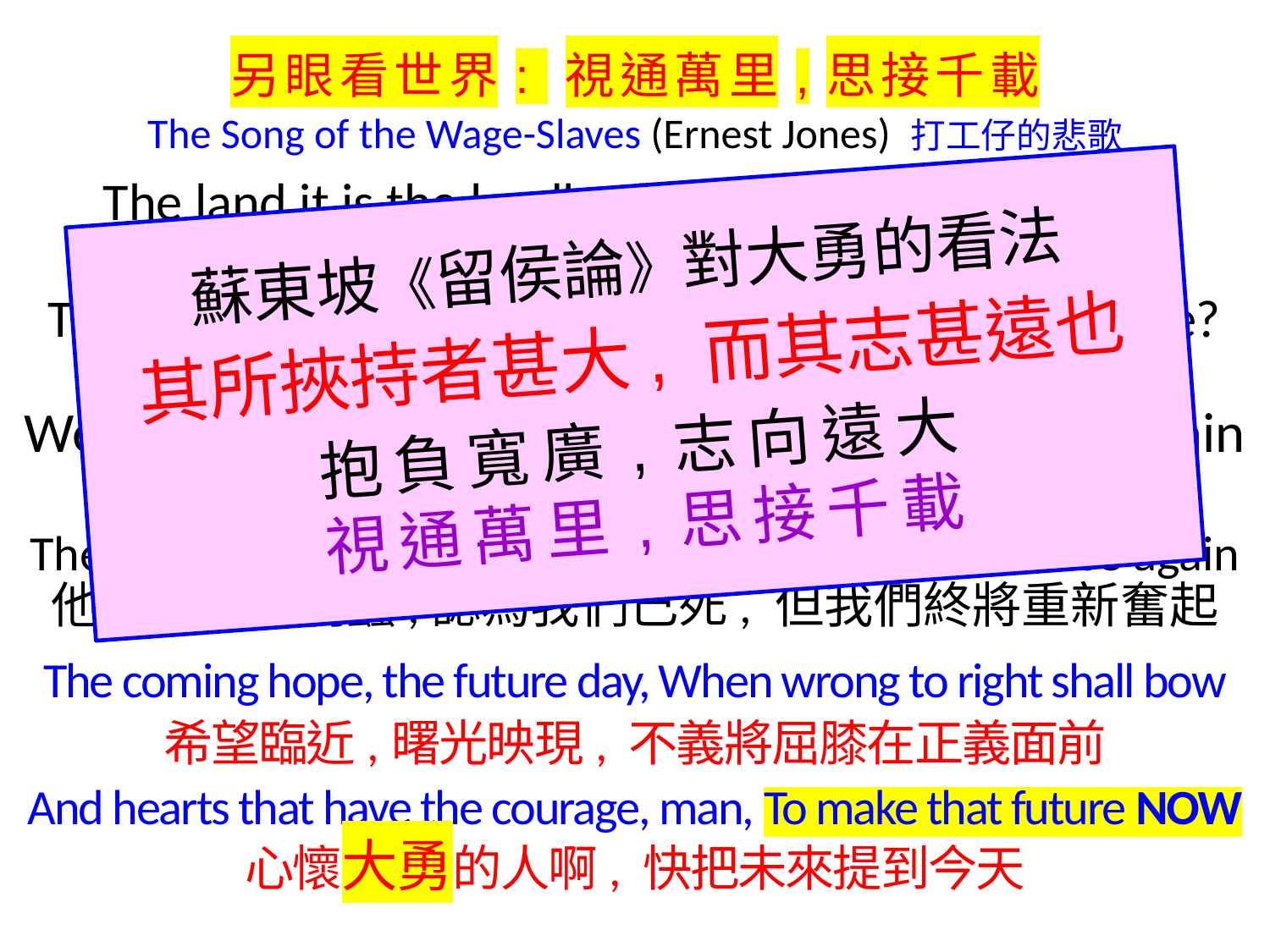

另眼看世界: 視通萬里,思接千載
The Song of the Wage-Slaves (Ernest Jones) 打工仔的悲歌
The land it is the landlord’s, the trader's is the sea
地主佔有了土地,商人控制了海洋
The rich have got the earth, And what remains for me?
財主吞下了整個地球,留給我們的還有哪一樣?
We bear the wrong in silence, We store it in our brain
我們默默的吞聲忍氣,我們只把這一切放在心裡
They think us dull, they think us dead, But we shall rise again
他們認為我們蠢,認為我們己死, 但我們終將重新奮起
The coming hope, the future day, When wrong to right shall bow
希望臨近,曙光映現, 不義將屈膝在正義面前
And hearts that have the courage, man, To make that future NOW
心懷大勇的人啊, 快把未來提到今天

蘇東坡《留侯論》對大勇的看法
其所挾持者甚大, 而其志甚遠也
抱負寬廣,志向遠大
視通萬里,思接千載